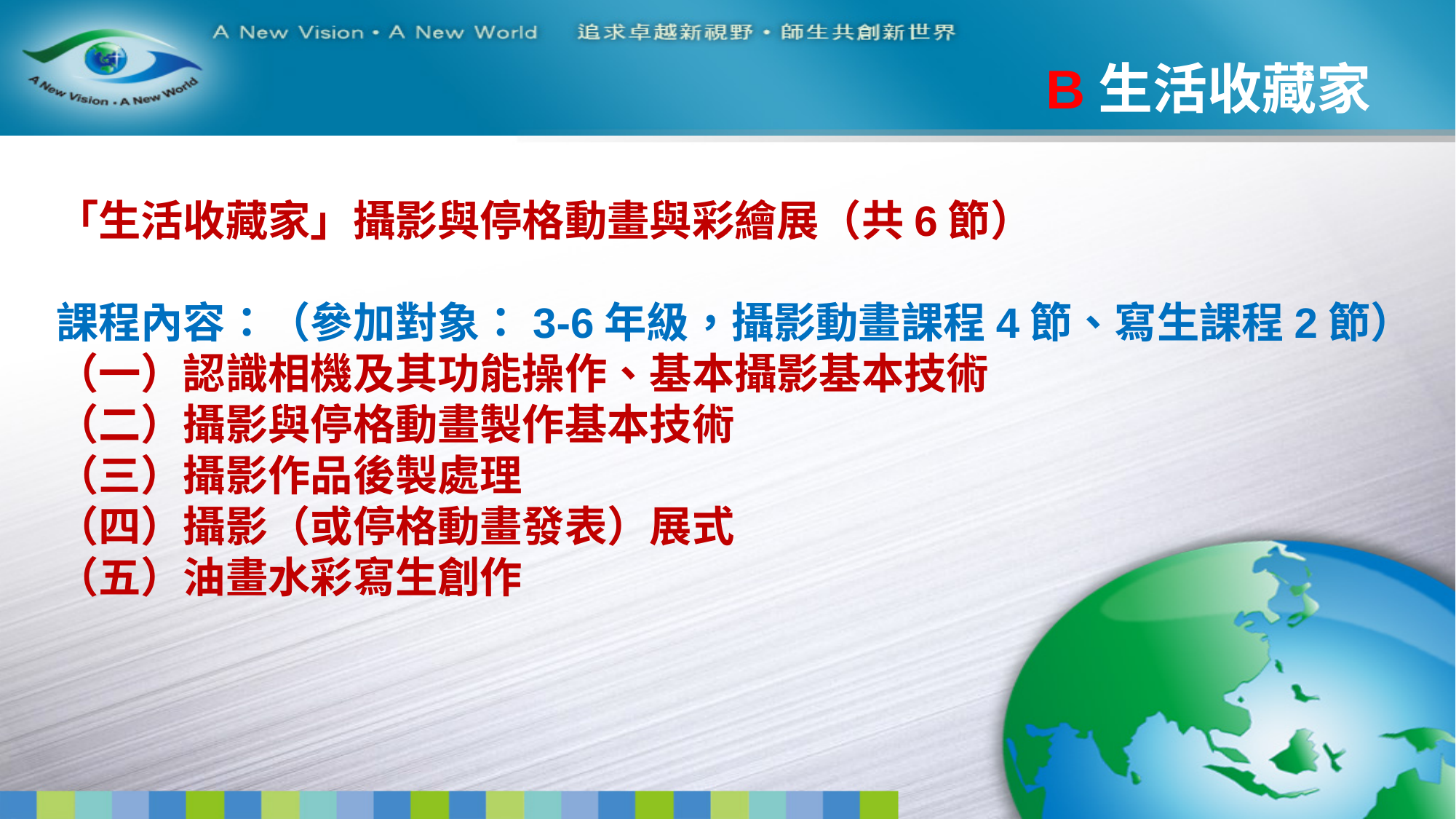

# B生活收藏家
「生活收藏家」攝影與停格動畫與彩繪展（共6節）

課程內容：（參加對象：3-6年級，攝影動畫課程4節、寫生課程2節）
（一）認識相機及其功能操作、基本攝影基本技術
（二）攝影與停格動畫製作基本技術
（三）攝影作品後製處理
（四）攝影（或停格動畫發表）展式
（五）油畫水彩寫生創作